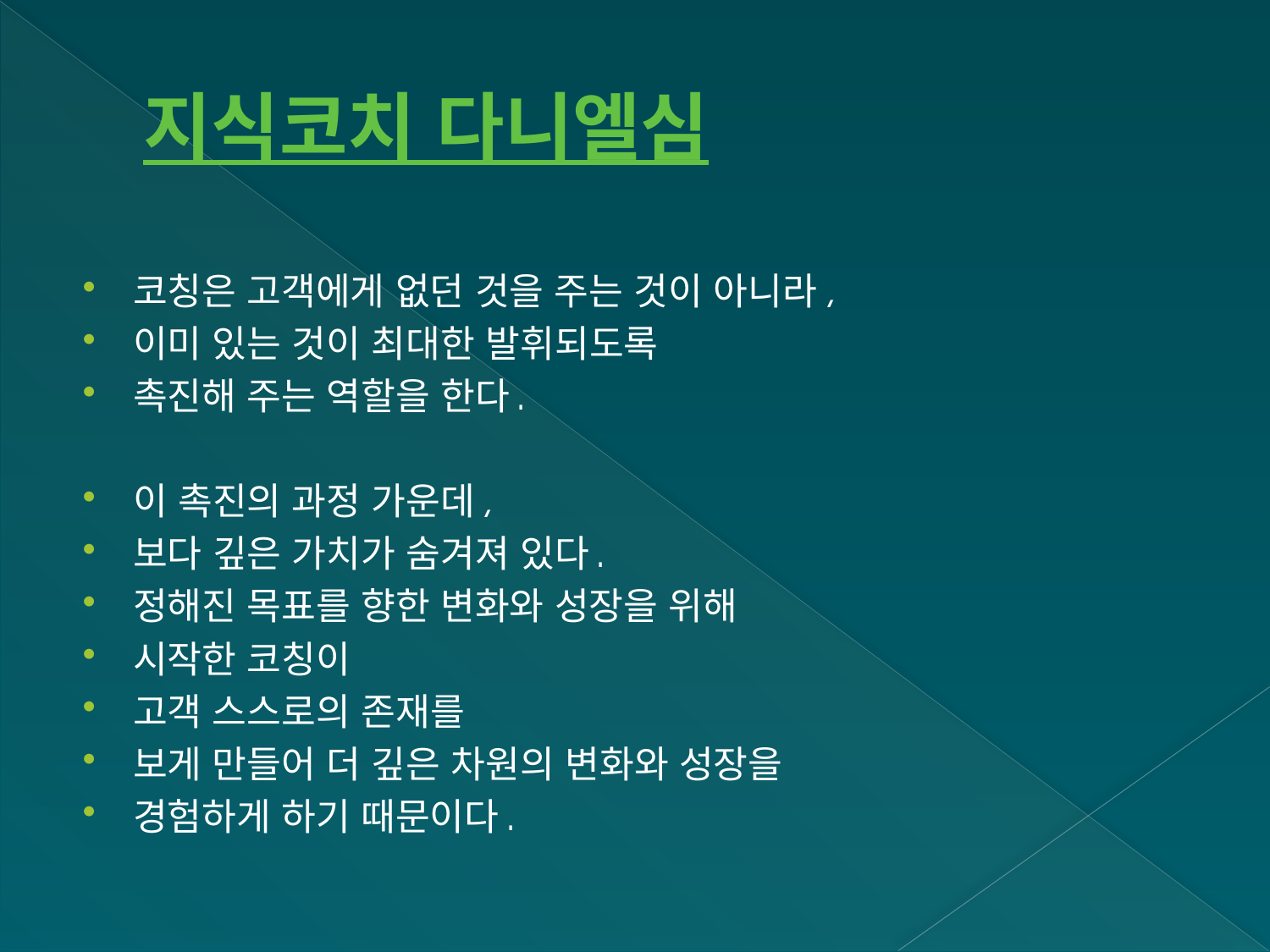

# 지식코치 다니엘심
코칭은 고객에게 없던 것을 주는 것이 아니라,
이미 있는 것이 최대한 발휘되도록
촉진해 주는 역할을 한다.

이 촉진의 과정 가운데,
보다 깊은 가치가 숨겨져 있다.
정해진 목표를 향한 변화와 성장을 위해
시작한 코칭이
고객 스스로의 존재를
보게 만들어 더 깊은 차원의 변화와 성장을
경험하게 하기 때문이다.